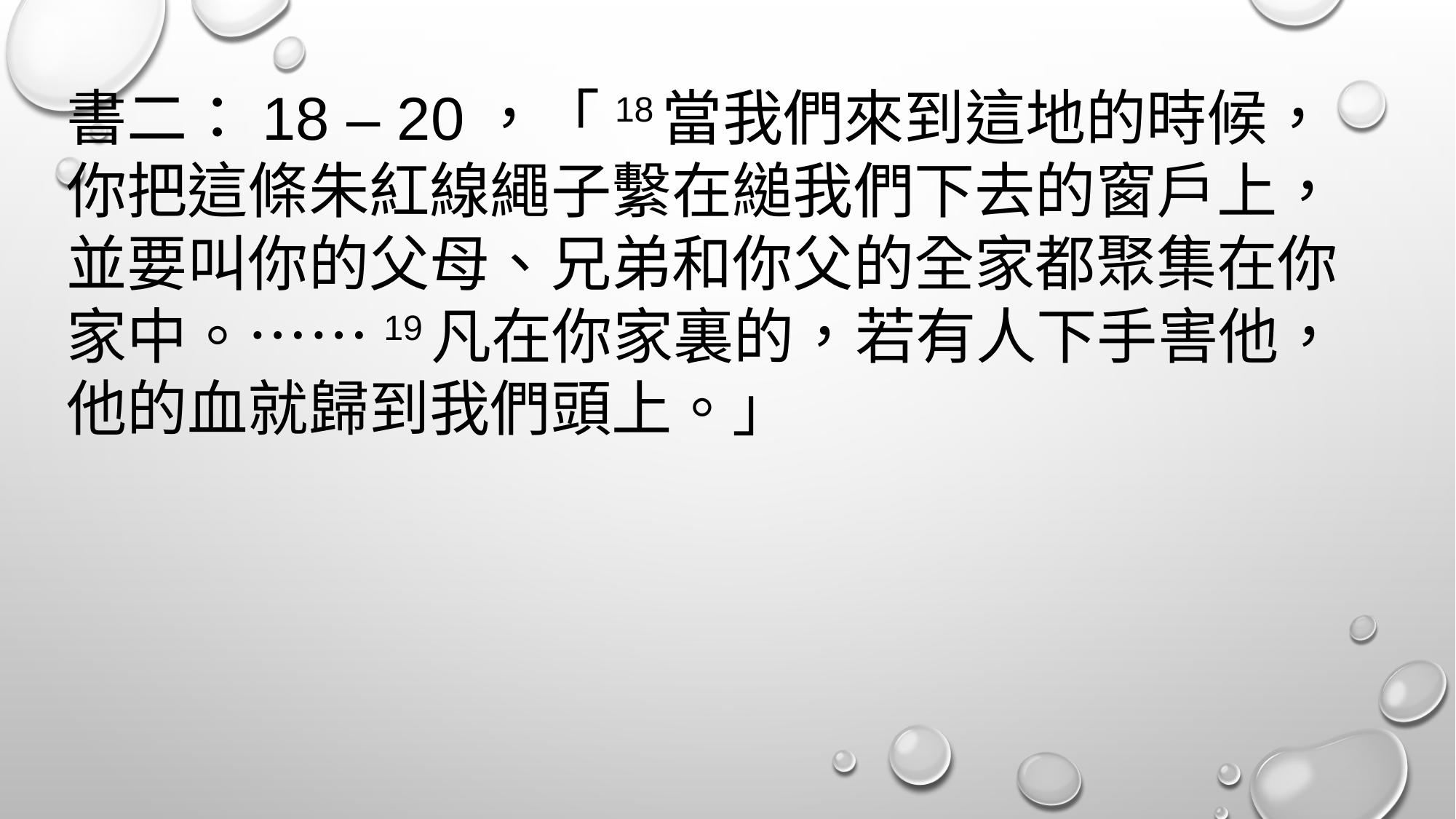

書二：18 – 20，「18當我們來到這地的時候，你把這條朱紅線繩子繫在縋我們下去的窗戶上，並要叫你的父母、兄弟和你父的全家都聚集在你家中。……19凡在你家裏的，若有人下手害他，他的血就歸到我們頭上。」